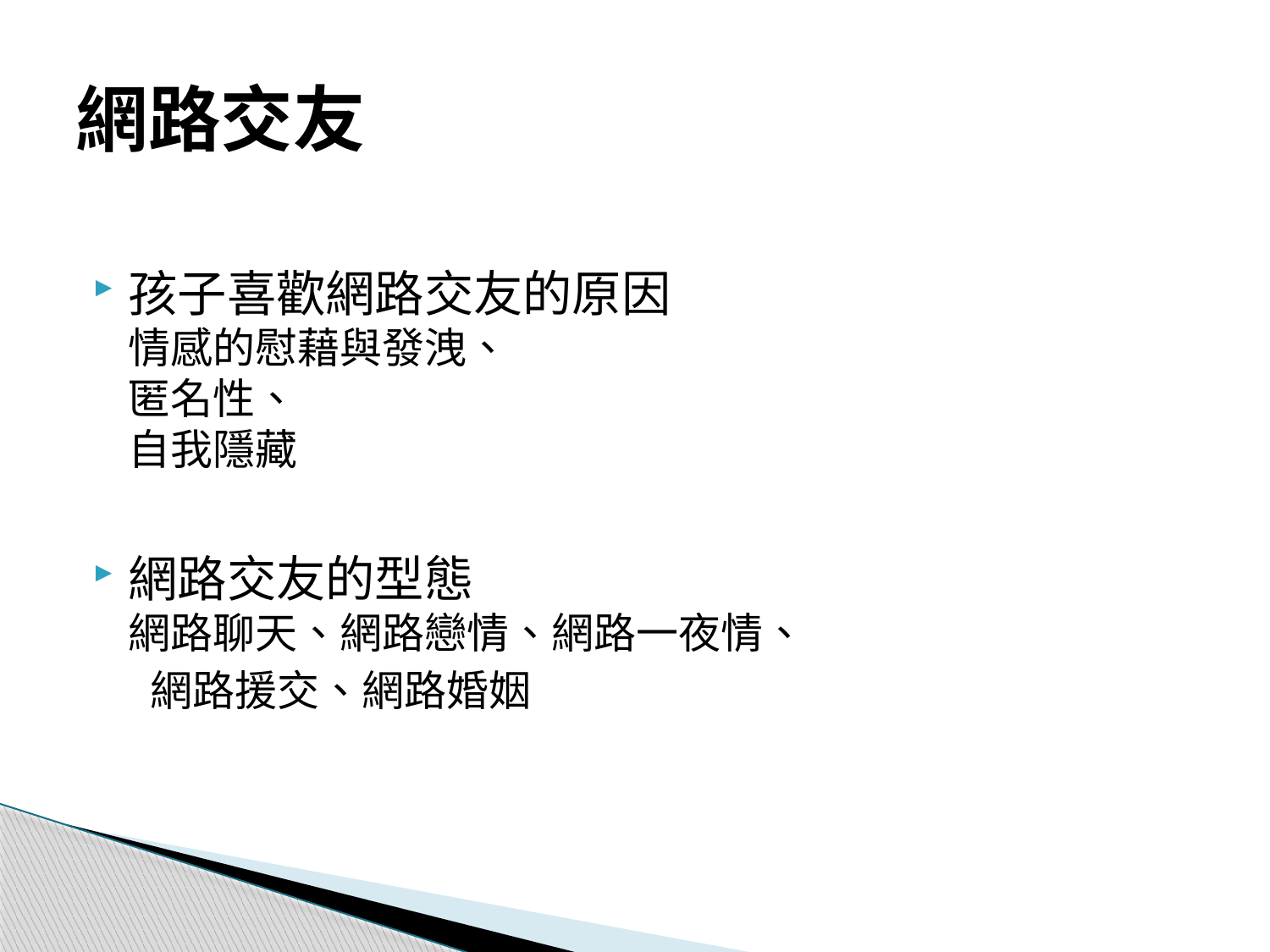

# 網路交友
孩子喜歡網路交友的原因
情感的慰藉與發洩、
匿名性、
自我隱藏

網路交友的型態
網路聊天、網路戀情、網路一夜情、
     網路援交、網路婚姻